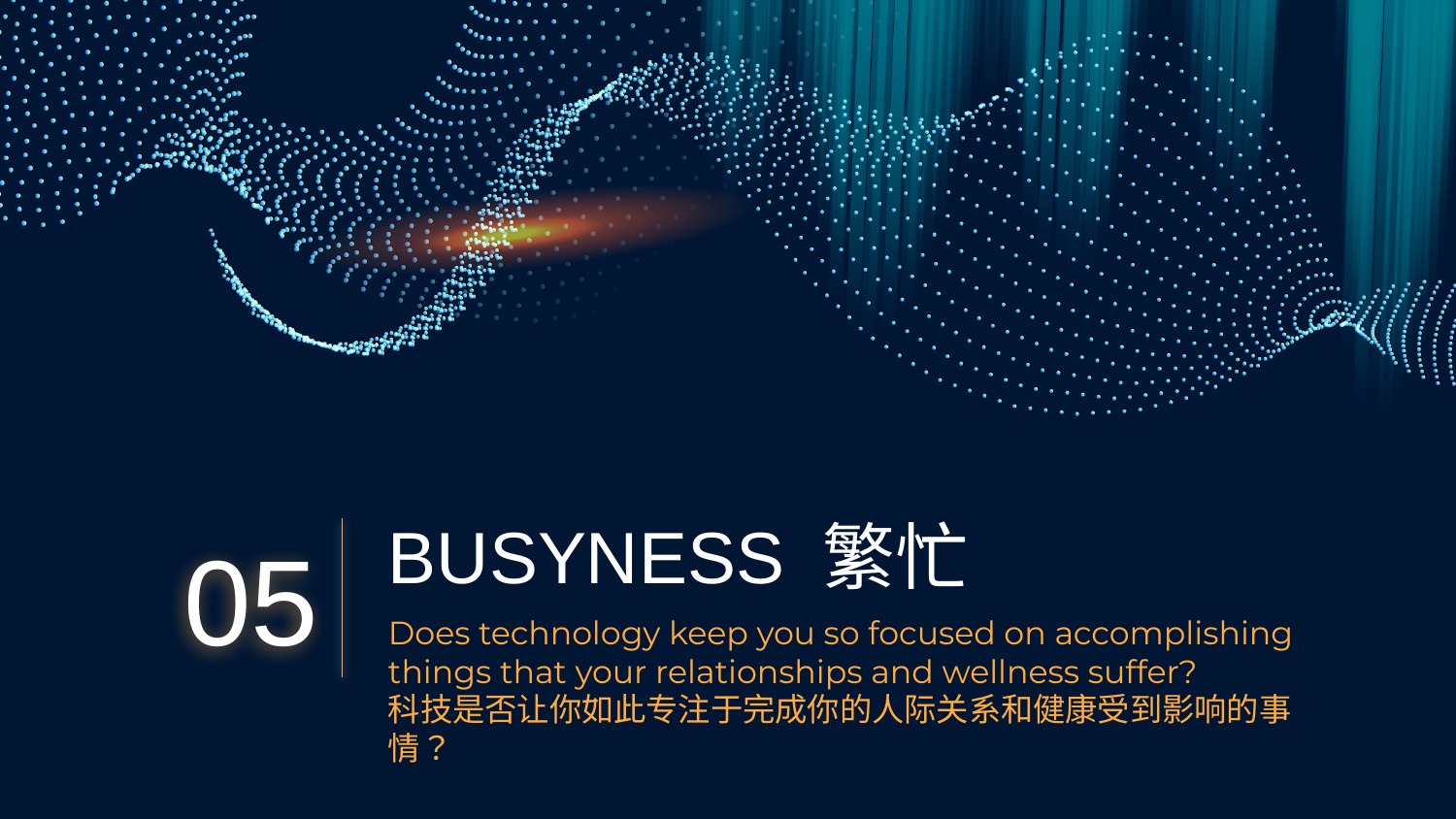

# BUSYNESS 繁忙
05
Does technology keep you so focused on accomplishing things that your relationships and wellness suffer?
科技是否让你如此专注于完成你的人际关系和健康受到影响的事情？